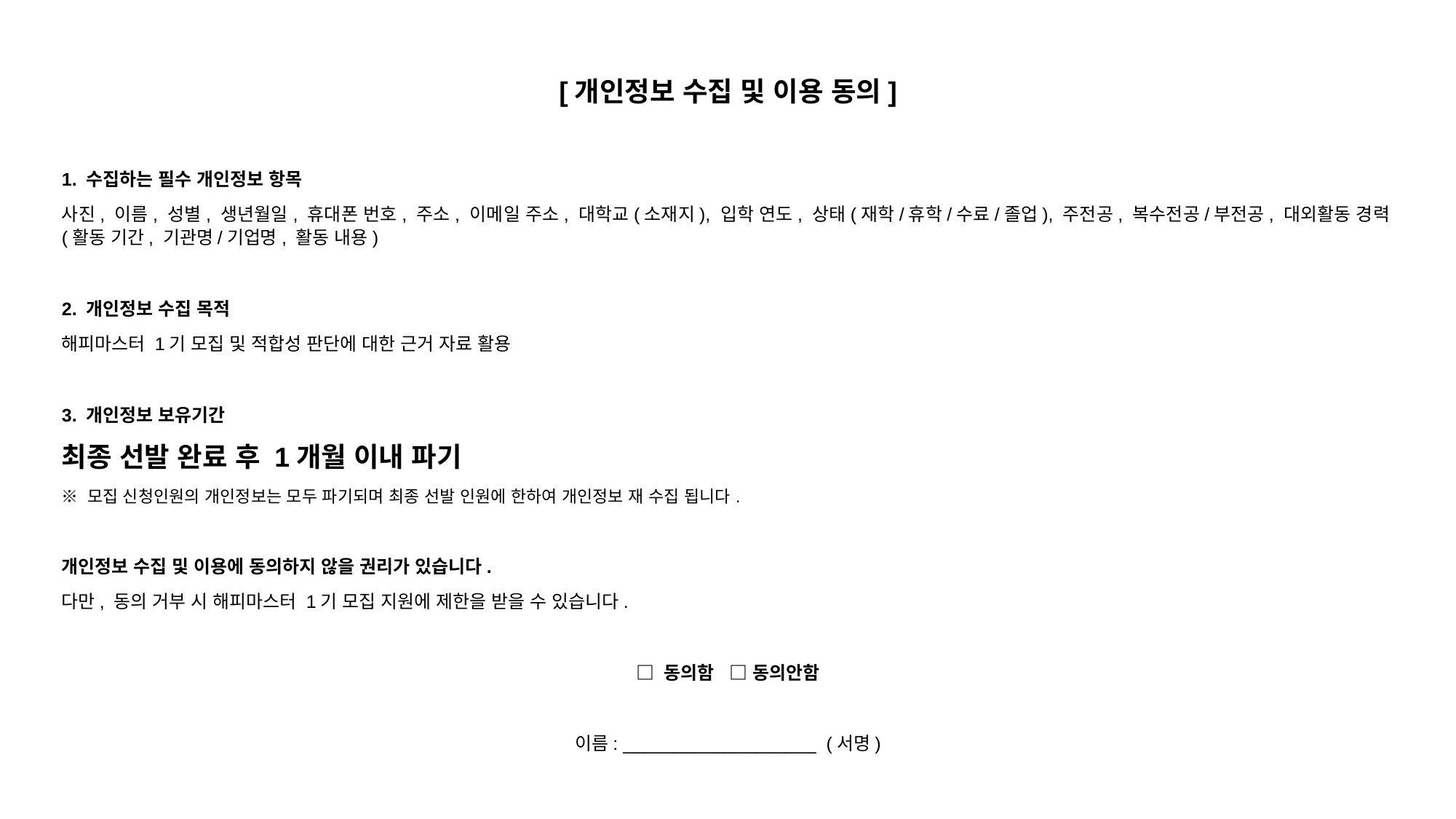

[개인정보 수집 및 이용 동의]

1. 수집하는 필수 개인정보 항목
사진, 이름, 성별, 생년월일, 휴대폰 번호, 주소, 이메일 주소, 대학교(소재지), 입학 연도, 상태(재학/휴학/수료/졸업), 주전공, 복수전공/부전공, 대외활동 경력(활동 기간, 기관명/기업명, 활동 내용)

2. 개인정보 수집 목적
해피마스터 1기 모집 및 적합성 판단에 대한 근거 자료 활용

3. 개인정보 보유기간
최종 선발 완료 후 1개월 이내 파기
※ 모집 신청인원의 개인정보는 모두 파기되며 최종 선발 인원에 한하여 개인정보 재 수집 됩니다.

개인정보 수집 및 이용에 동의하지 않을 권리가 있습니다.
다만, 동의 거부 시 해피마스터 1기 모집 지원에 제한을 받을 수 있습니다.

□ 동의함   □ 동의안함

이름: ___________________  (서명)